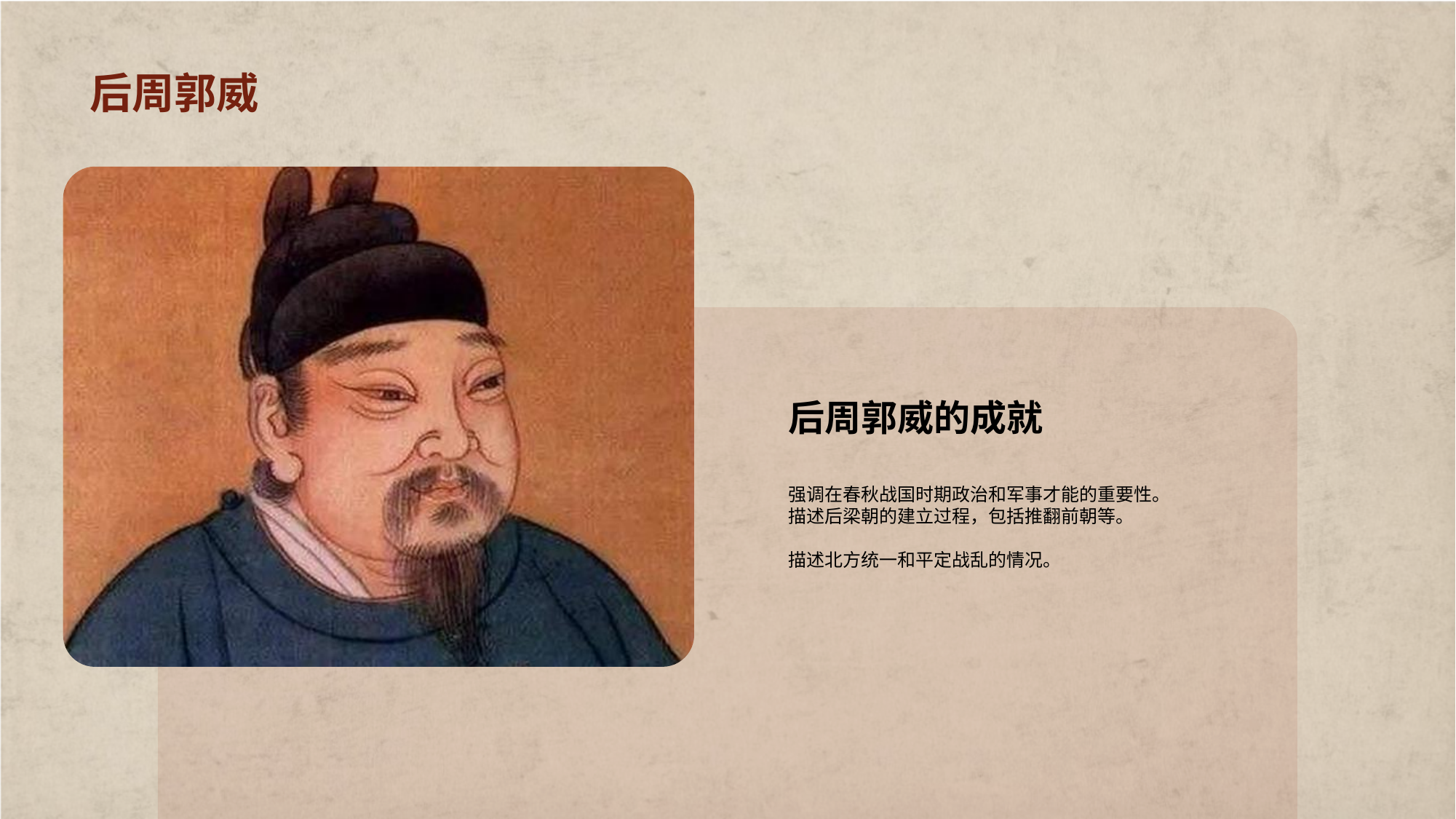

# 后周郭威

后周郭威的成就
强调在春秋战国时期政治和军事才能的重要性。
描述后梁朝的建立过程，包括推翻前朝等。
描述北方统一和平定战乱的情况。